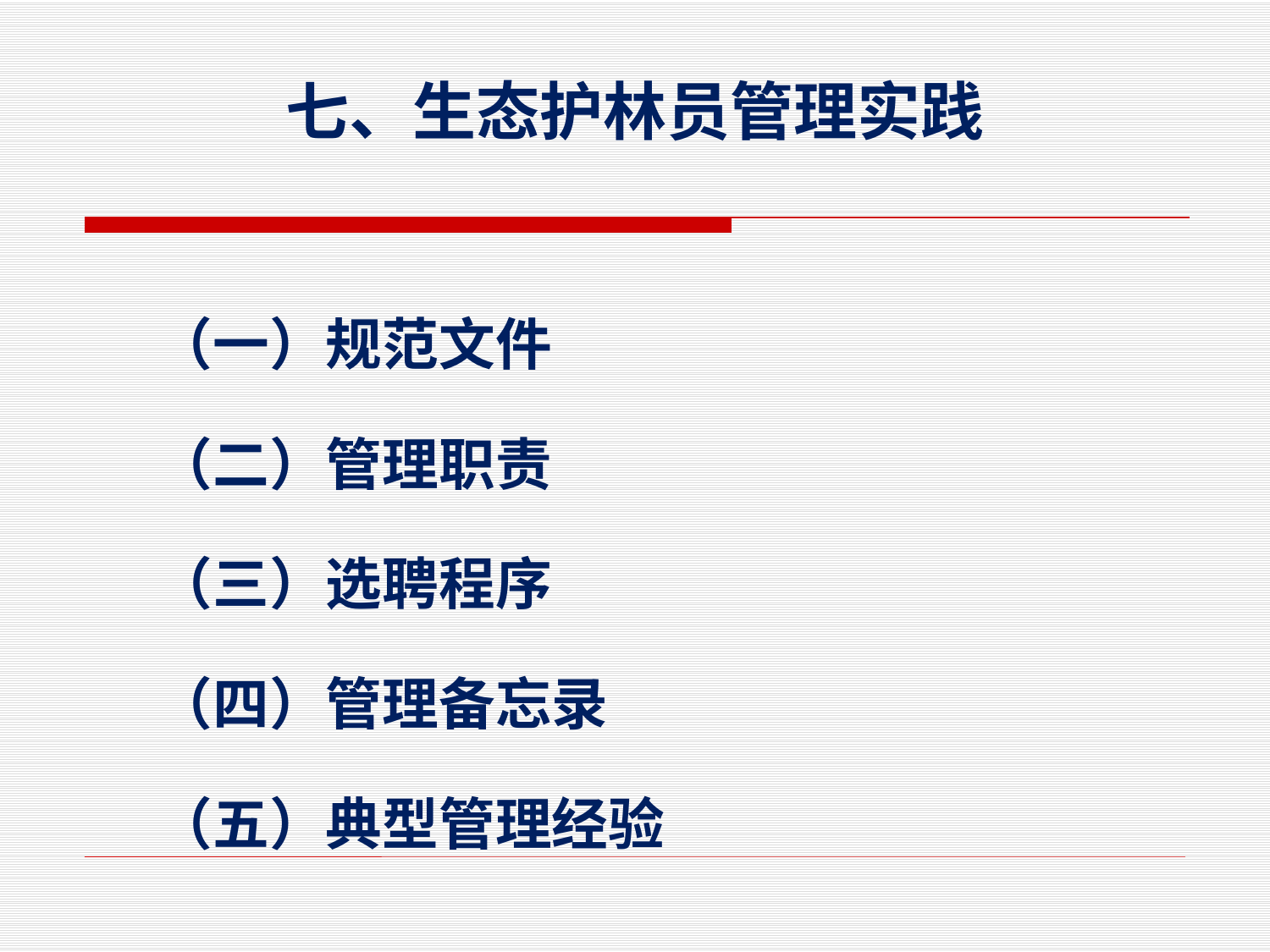

# 七、生态护林员管理实践
    （一）规范文件
    （二）管理职责
    （三）选聘程序
    （四）管理备忘录
    （五）典型管理经验